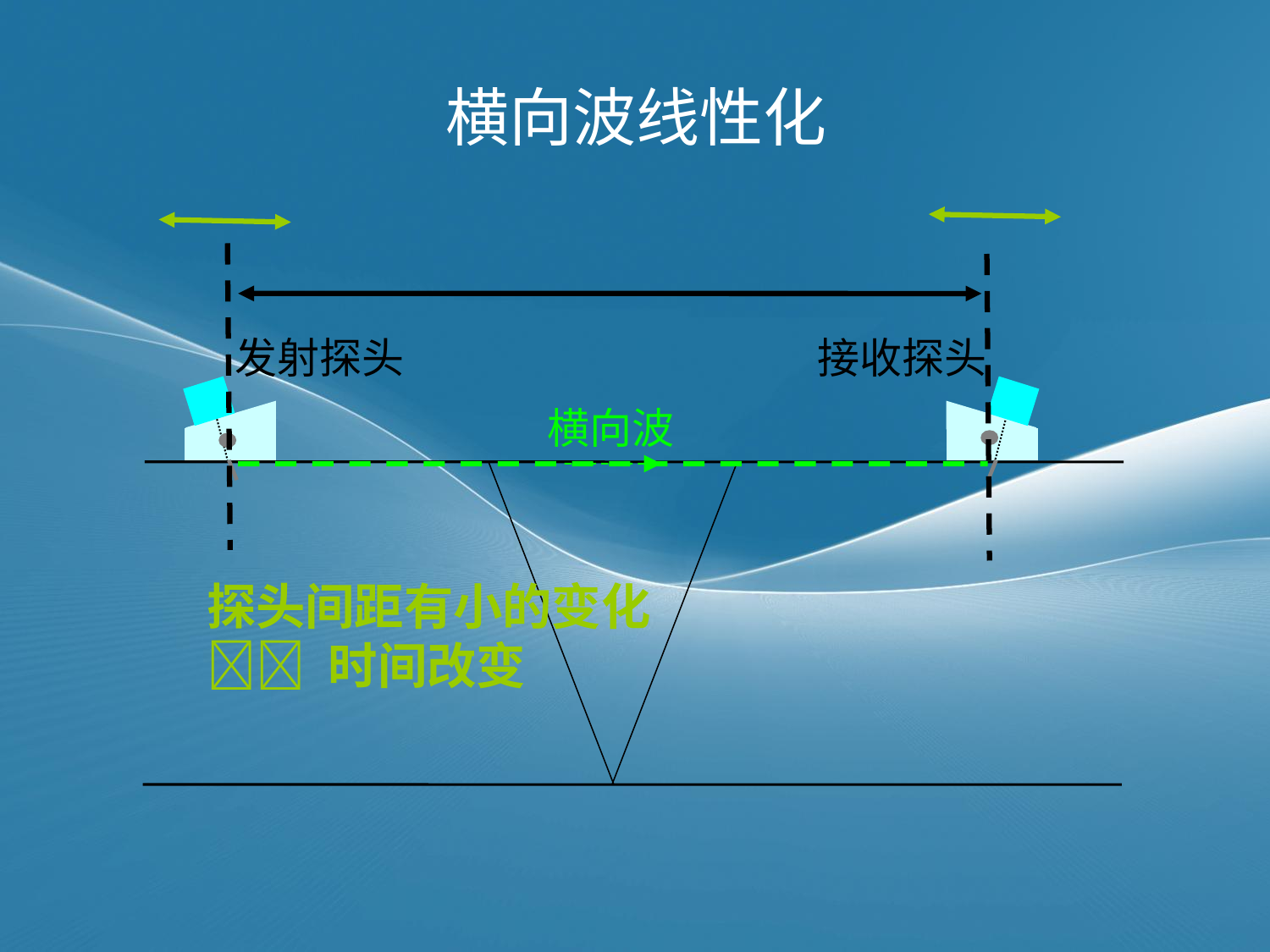

# 横向波线性化

发射探头
接收探头

横向波

探头间距有小的变化
 ⇒ 时间改变